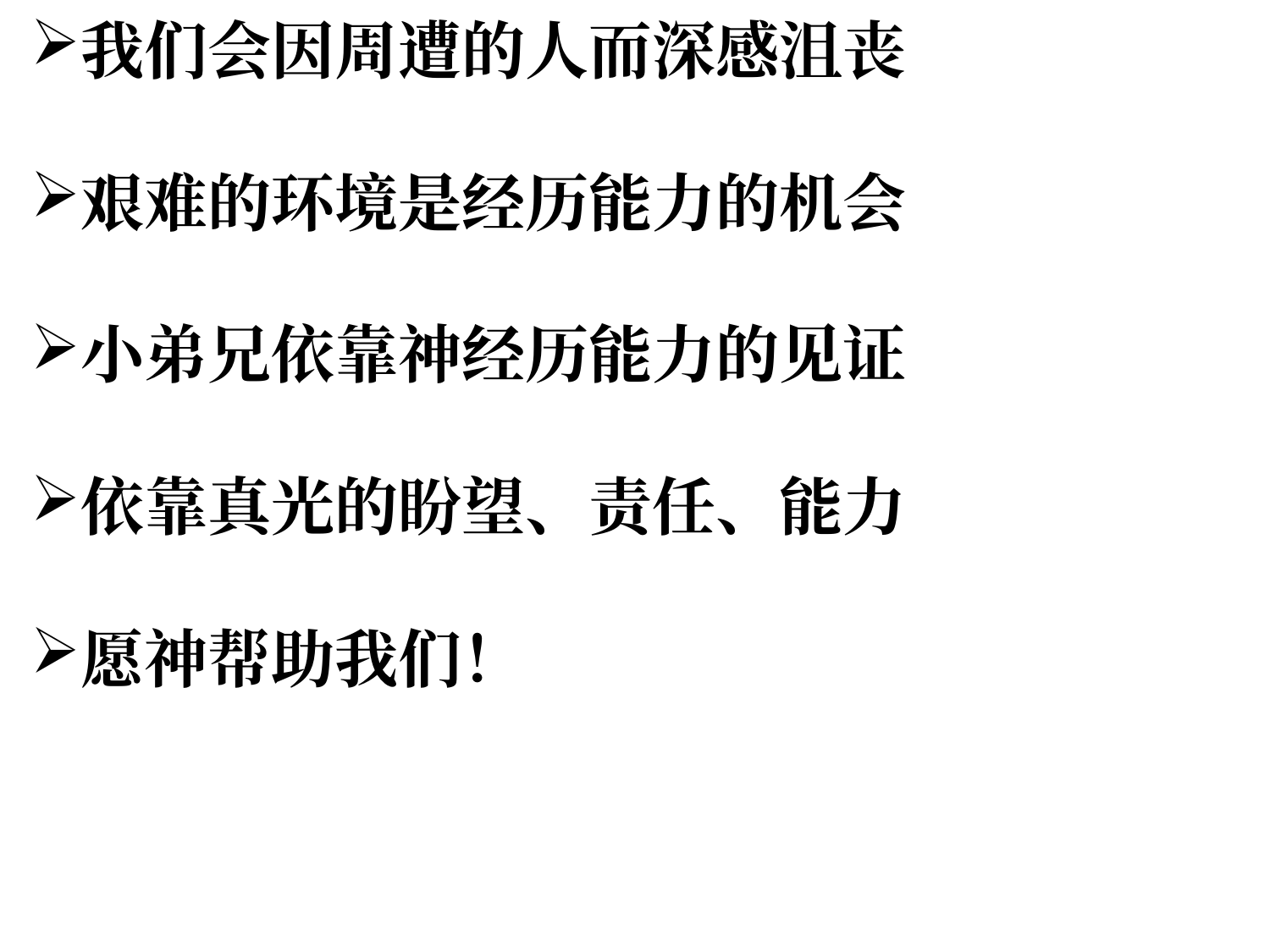

我们会因周遭的人而深感沮丧

艰难的环境是经历能力的机会

小弟兄依靠神经历能力的见证

依靠真光的盼望、责任、能力

愿神帮助我们！